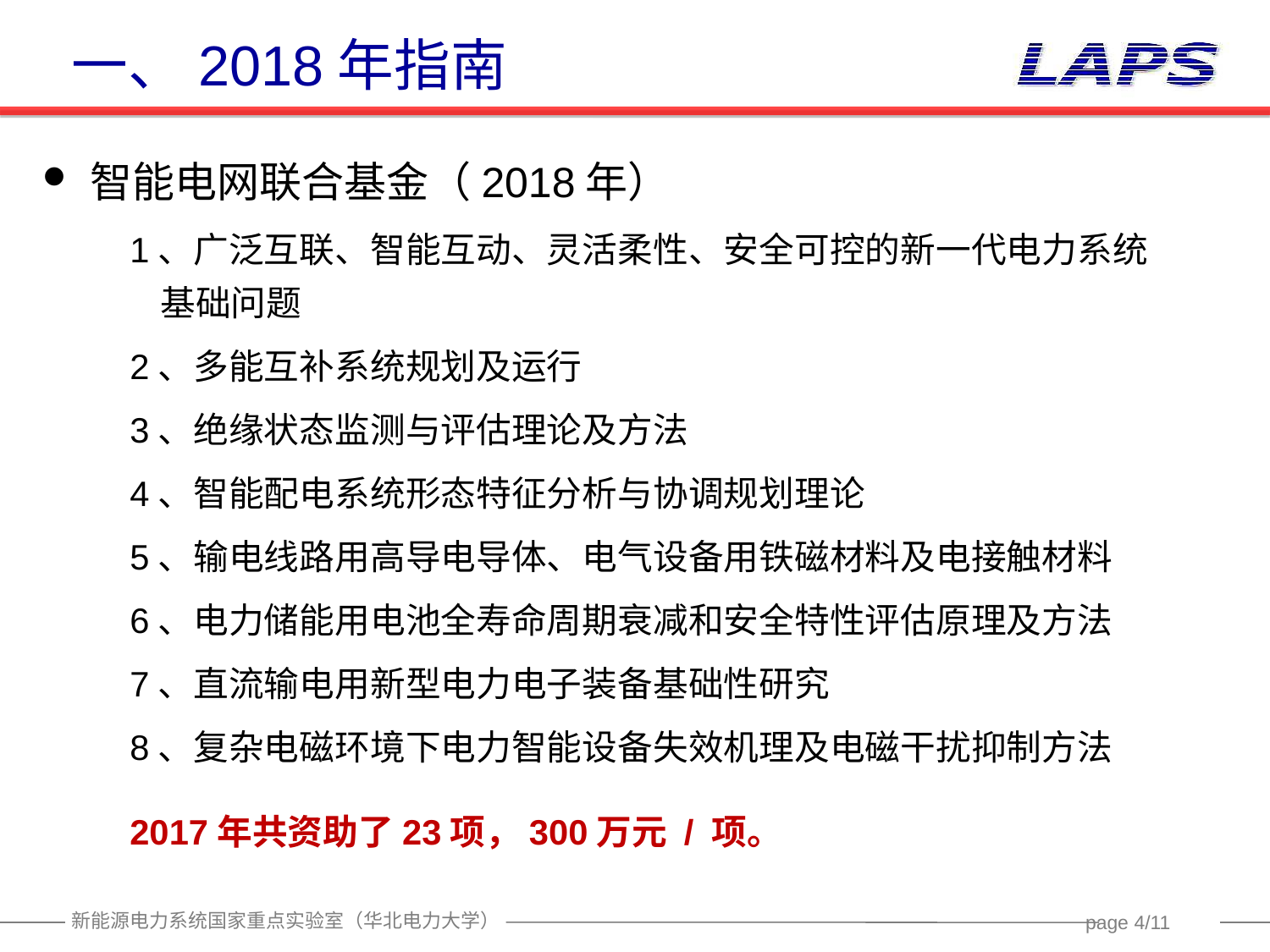

一、2018年指南
 智能电网联合基金（2018年）
         1、广泛互联、智能互动、灵活柔性、安全可控的新一代电力系统
              基础问题
         2、多能互补系统规划及运行
         3、绝缘状态监测与评估理论及方法
         4、智能配电系统形态特征分析与协调规划理论
         5、输电线路用高导电导体、电气设备用铁磁材料及电接触材料
         6、电力储能用电池全寿命周期衰减和安全特性评估原理及方法
         7、直流输电用新型电力电子装备基础性研究
         8、复杂电磁环境下电力智能设备失效机理及电磁干扰抑制方法
         2017年共资助了23项，300万元 / 项。